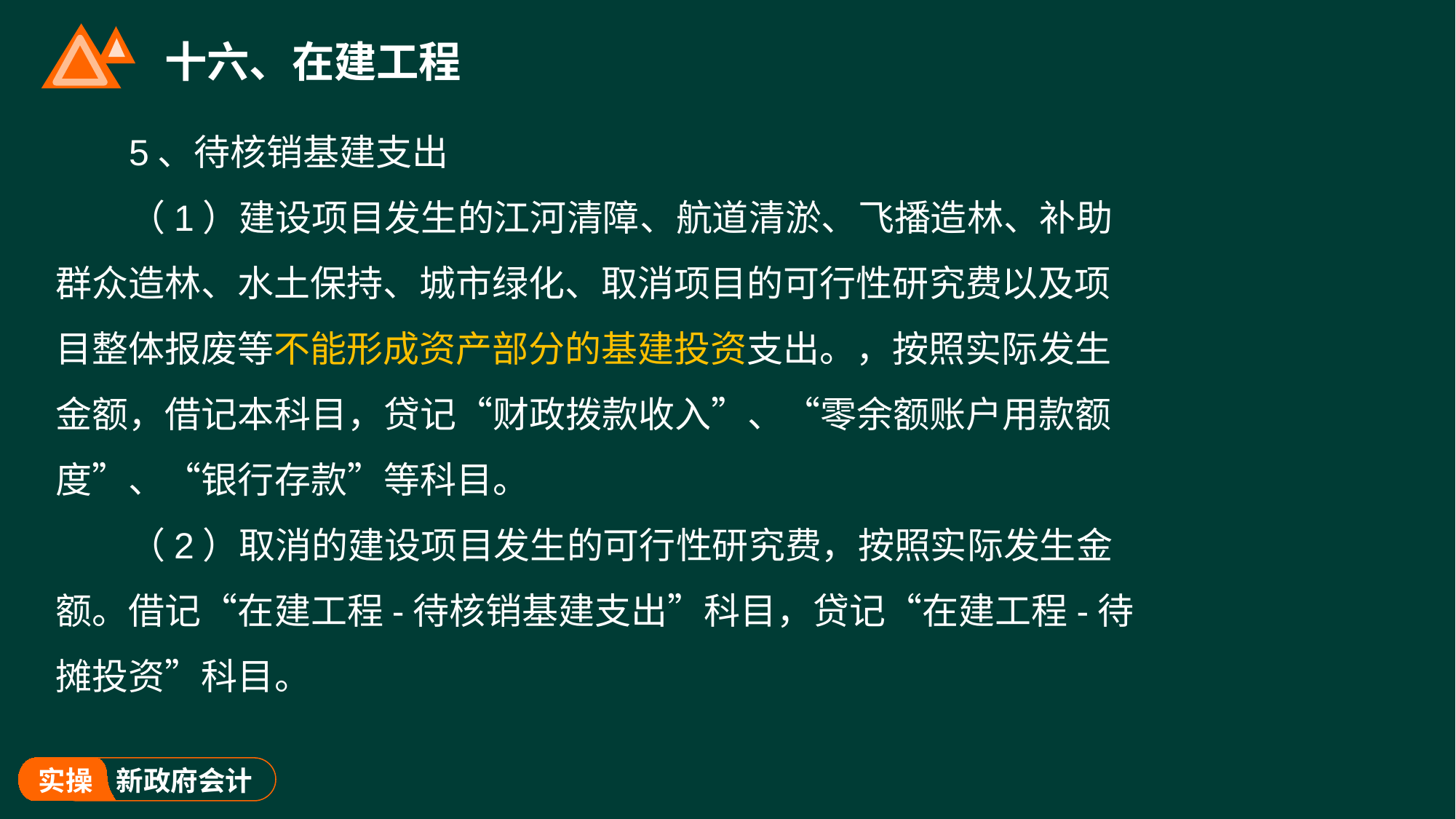

# 十六、在建工程
5、待核销基建支出
（1）建设项目发生的江河清障、航道清淤、飞播造林、补助群众造林、水土保持、城市绿化、取消项目的可行性研究费以及项目整体报废等不能形成资产部分的基建投资支出。，按照实际发生金额，借记本科目，贷记“财政拨款收入”、“零余额账户用款额度”、“银行存款”等科目。
（2）取消的建设项目发生的可行性研究费，按照实际发生金额。借记“在建工程-待核销基建支出”科目，贷记“在建工程-待摊投资”科目。